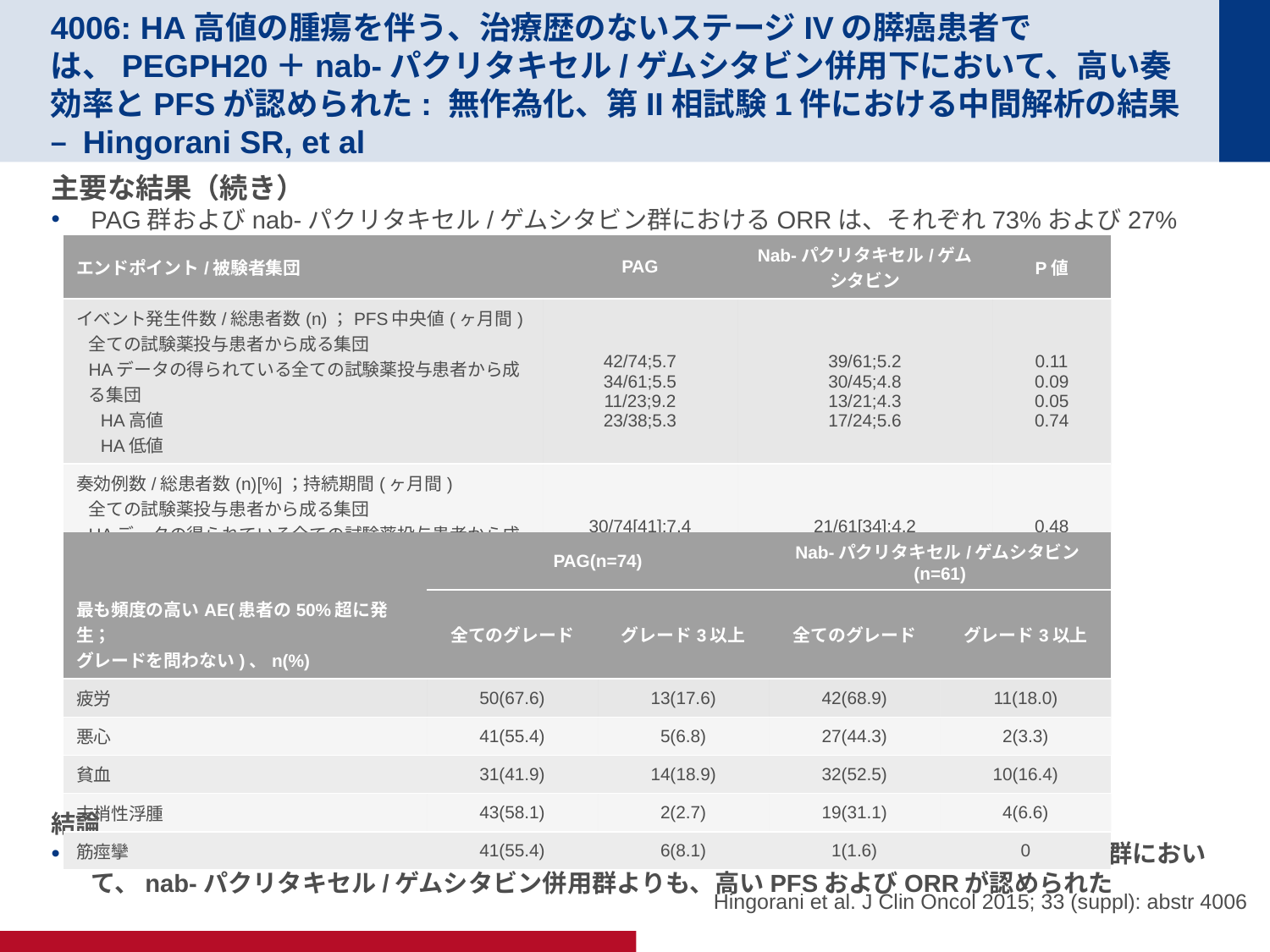

# 4006: HA高値の腫瘍を伴う、治療歴のないステージIVの膵癌患者では、PEGPH20＋nab-パクリタキセル/ゲムシタビン併用下において、高い奏効率とPFSが認められた: 無作為化、第II相試験1件における中間解析の結果 – Hingorani SR, et al
主要な結果（続き）
PAG群およびnab-パクリタキセル/ゲムシタビン群におけるORRは、それぞれ73%および27%であった

結論
HA高値の腫瘍を伴う患者集団では、PEGPH20＋nab-パクリタキセル/ゲムシタビン併用群において、nab-パクリタキセル/ゲムシタビン併用群よりも、高いPFSおよびORRが認められた
| エンドポイント/被験者集団 | PAG | Nab-パクリタキセル/ゲムシタビン | P値 |
| --- | --- | --- | --- |
| イベント発生件数/総患者数(n)；PFS中央値(ヶ月間) 全ての試験薬投与患者から成る集団 HAデータの得られている全ての試験薬投与患者から成る集団 HA高値 HA低値 | 42/74;5.7 34/61;5.5 11/23;9.2 23/38;5.3 | 39/61;5.2 30/45;4.8 13/21;4.3 17/24;5.6 | 0.11 0.09 0.05 0.74 |
| 奏効例数/総患者数(n)[%]；持続期間(ヶ月間) 全ての試験薬投与患者から成る集団 HAデータの得られている全ての試験薬投与患者から成る集団 HA高値 HA低値 | 30/74[41];7.4 26/61[43];8.1 12/23[52];8.1 14/38[37];5.8 | 21/61[34];4.2 14/45[3.1];4.2 5/17[24];3.7 9/24[38];4.8 | 0.48 0.22 0.038 0.96 |
| 最も頻度の高いAE(患者の50%超に発生； グレードを問わない)、n(%) | PAG(n=74) |  | Nab-パクリタキセル/ゲムシタビン(n=61) |  |
| --- | --- | --- | --- | --- |
|  | 全てのグレード | グレード3以上 | 全てのグレード | グレード3以上 |
| 疲労 | 50(67.6) | 13(17.6) | 42(68.9) | 11(18.0) |
| 悪心 | 41(55.4) | 5(6.8) | 27(44.3) | 2(3.3) |
| 貧血 | 31(41.9) | 14(18.9) | 32(52.5) | 10(16.4) |
| 末梢性浮腫 | 43(58.1) | 2(2.7) | 19(31.1) | 4(6.6) |
| 筋痙攣 | 41(55.4) | 6(8.1) | 1(1.6) | 0 |
Hingorani et al. J Clin Oncol 2015; 33 (suppl): abstr 4006